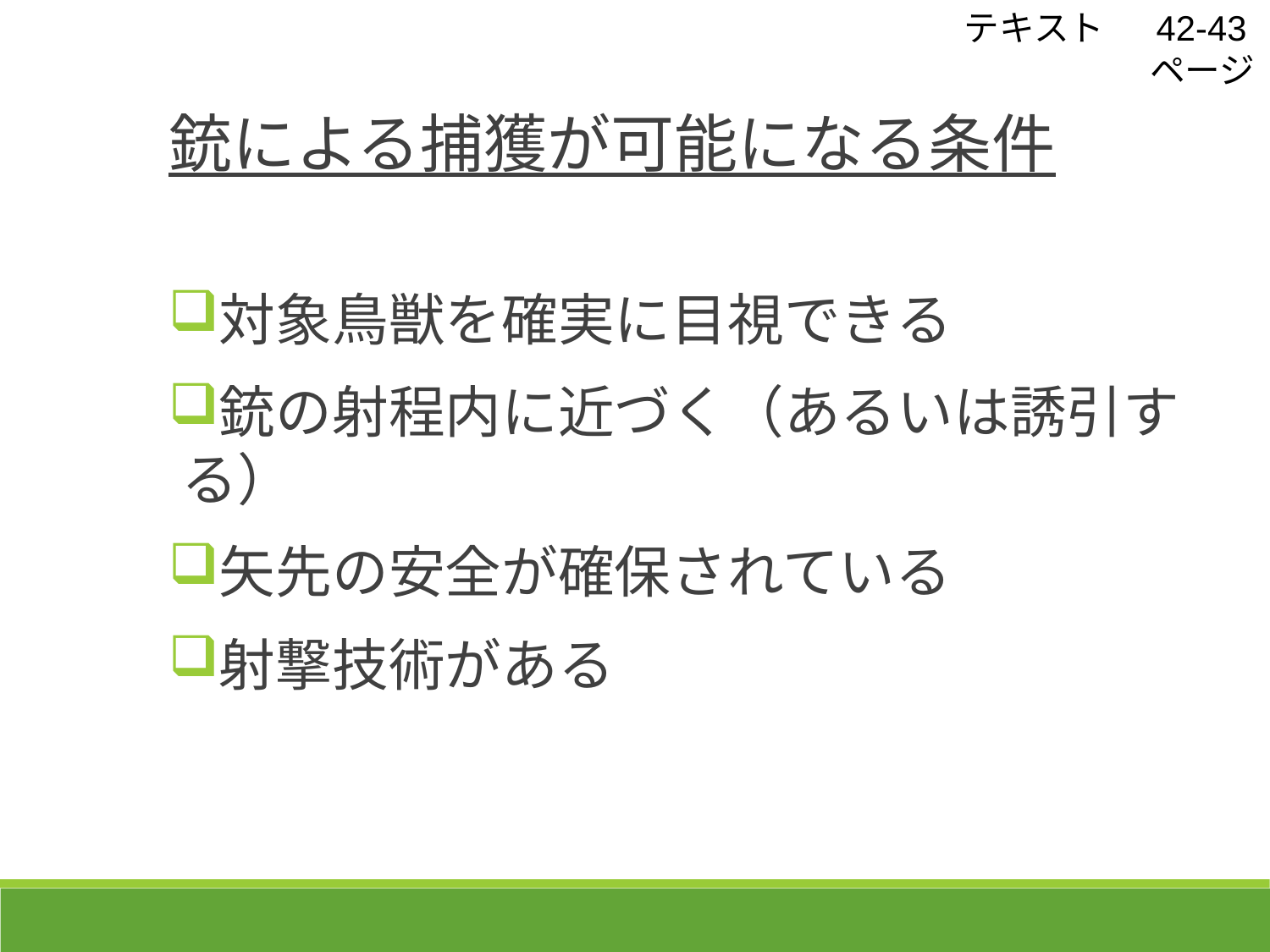

テキスト　 42-43ページ
銃による捕獲が可能になる条件

対象鳥獣を確実に目視できる
銃の射程内に近づく（あるいは誘引する）
矢先の安全が確保されている
射撃技術がある